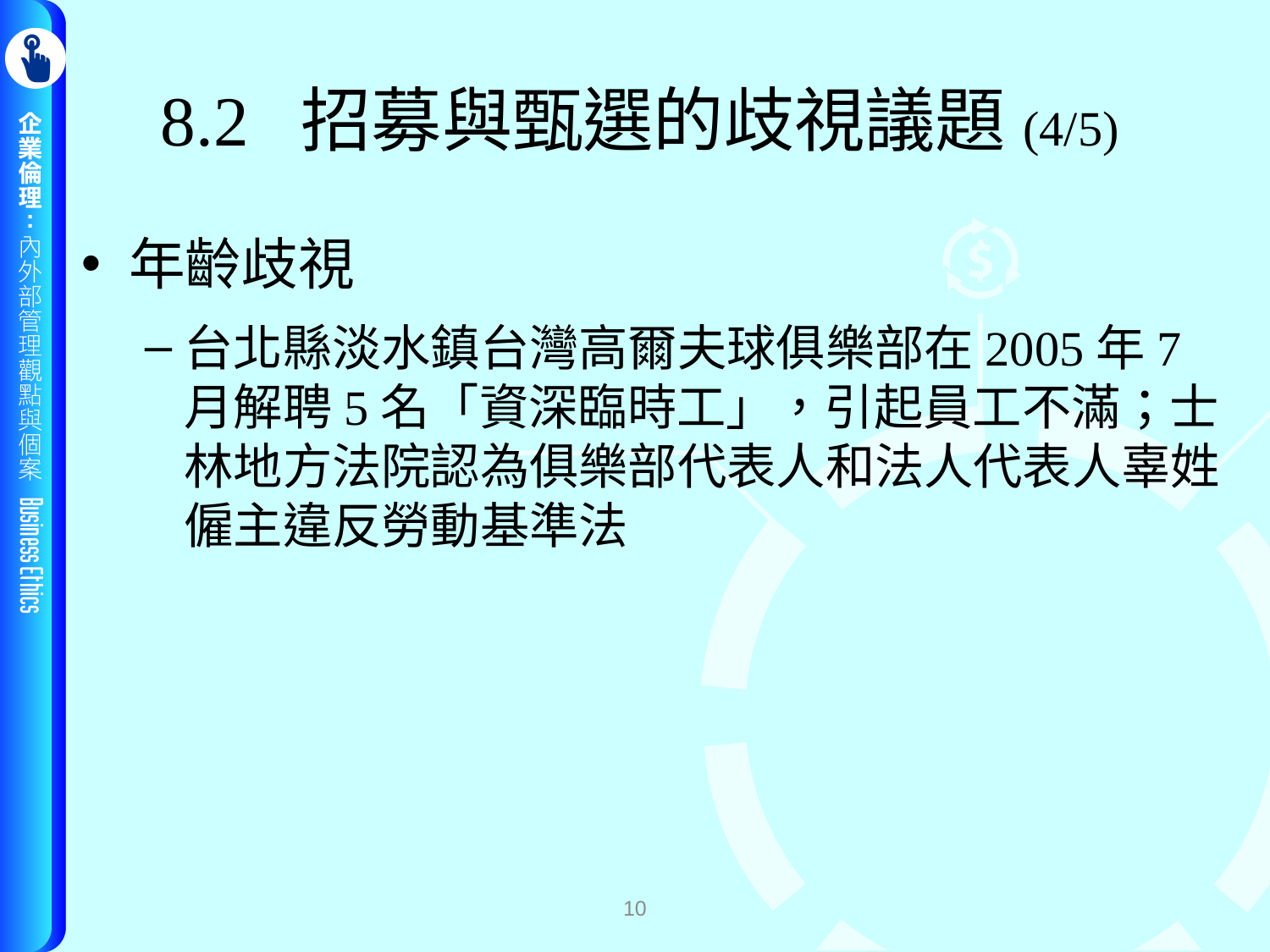

# 8.2  招募與甄選的歧視議題(4/5)
年齡歧視
台北縣淡水鎮台灣高爾夫球俱樂部在2005年7月解聘5名「資深臨時工」，引起員工不滿；士林地方法院認為俱樂部代表人和法人代表人辜姓僱主違反勞動基準法
10